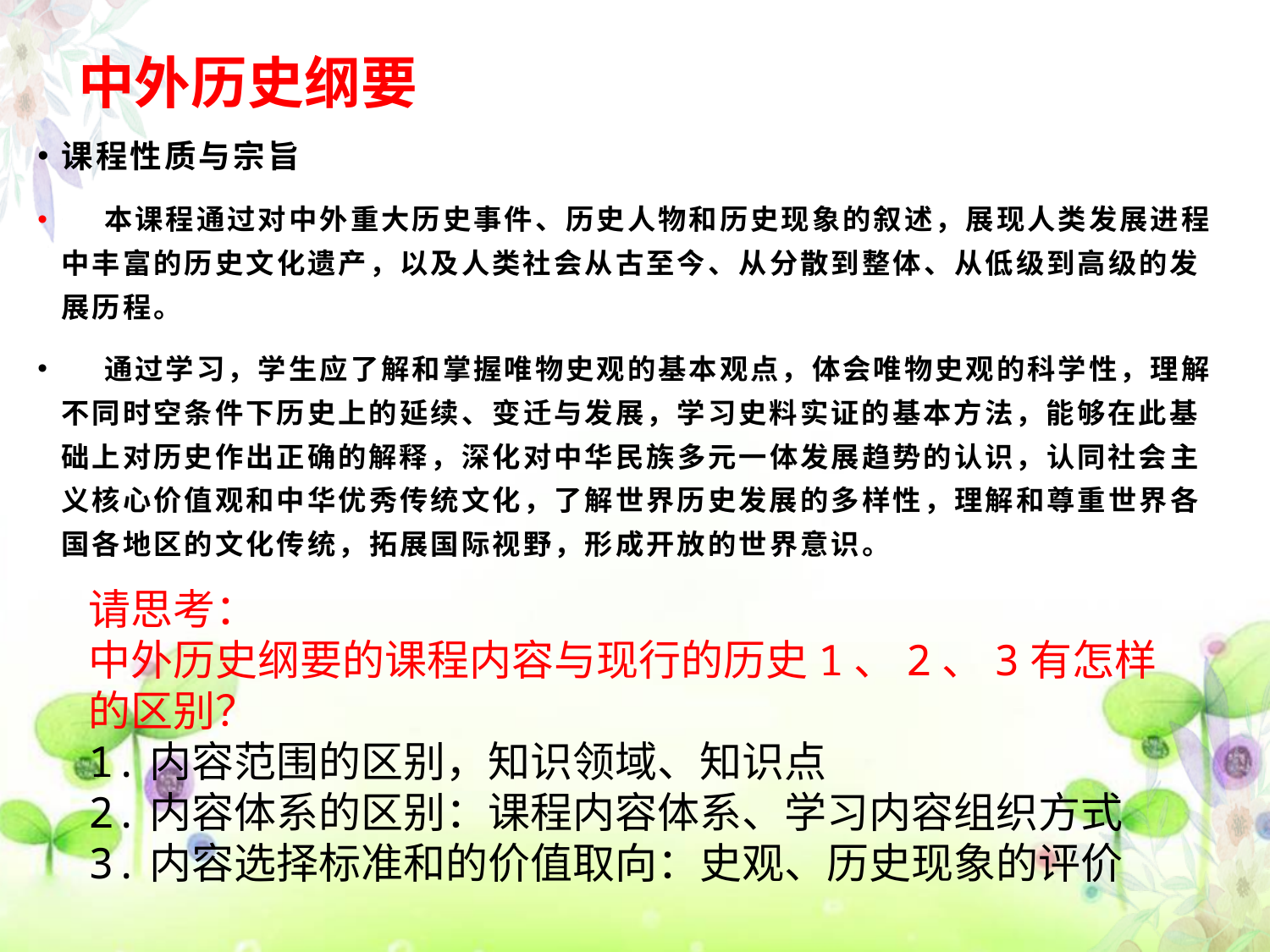

# 中外历史纲要
课程性质与宗旨
    本课程通过对中外重大历史事件、历史人物和历史现象的叙述，展现人类发展进程中丰富的历史文化遗产，以及人类社会从古至今、从分散到整体、从低级到高级的发展历程。
    通过学习，学生应了解和掌握唯物史观的基本观点，体会唯物史观的科学性，理解不同时空条件下历史上的延续、变迁与发展，学习史料实证的基本方法，能够在此基础上对历史作出正确的解释，深化对中华民族多元一体发展趋势的认识，认同社会主义核心价值观和中华优秀传统文化，了解世界历史发展的多样性，理解和尊重世界各国各地区的文化传统，拓展国际视野，形成开放的世界意识。

请思考：
中外历史纲要的课程内容与现行的历史1、2、3有怎样的区别？
1.内容范围的区别，知识领域、知识点
2.内容体系的区别：课程内容体系、学习内容组织方式
3.内容选择标准和的价值取向：史观、历史现象的评价